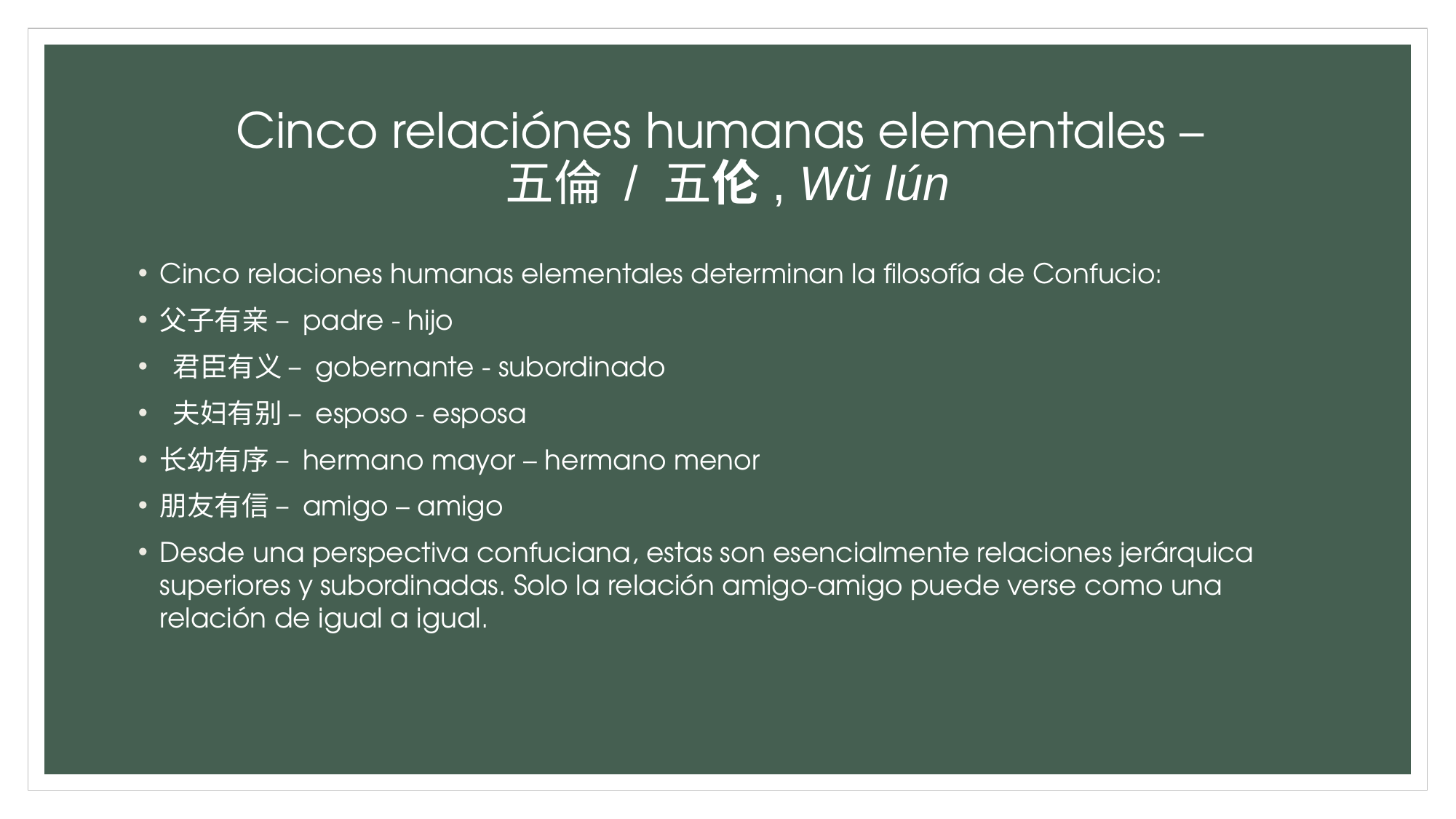

# Cinco relaciónes humanas elementales – 五倫 / 五伦, Wǔ lún
Cinco relaciones humanas elementales determinan la filosofía de Confucio:
父子有亲 – padre - hijo
 君臣有义 – gobernante - subordinado
 夫妇有别 – esposo - esposa
长幼有序 – hermano mayor – hermano menor
朋友有信 – amigo – amigo
Desde una perspectiva confuciana, estas son esencialmente relaciones jerárquica superiores y subordinadas. Solo la relación amigo-amigo puede verse como una relación de igual a igual.